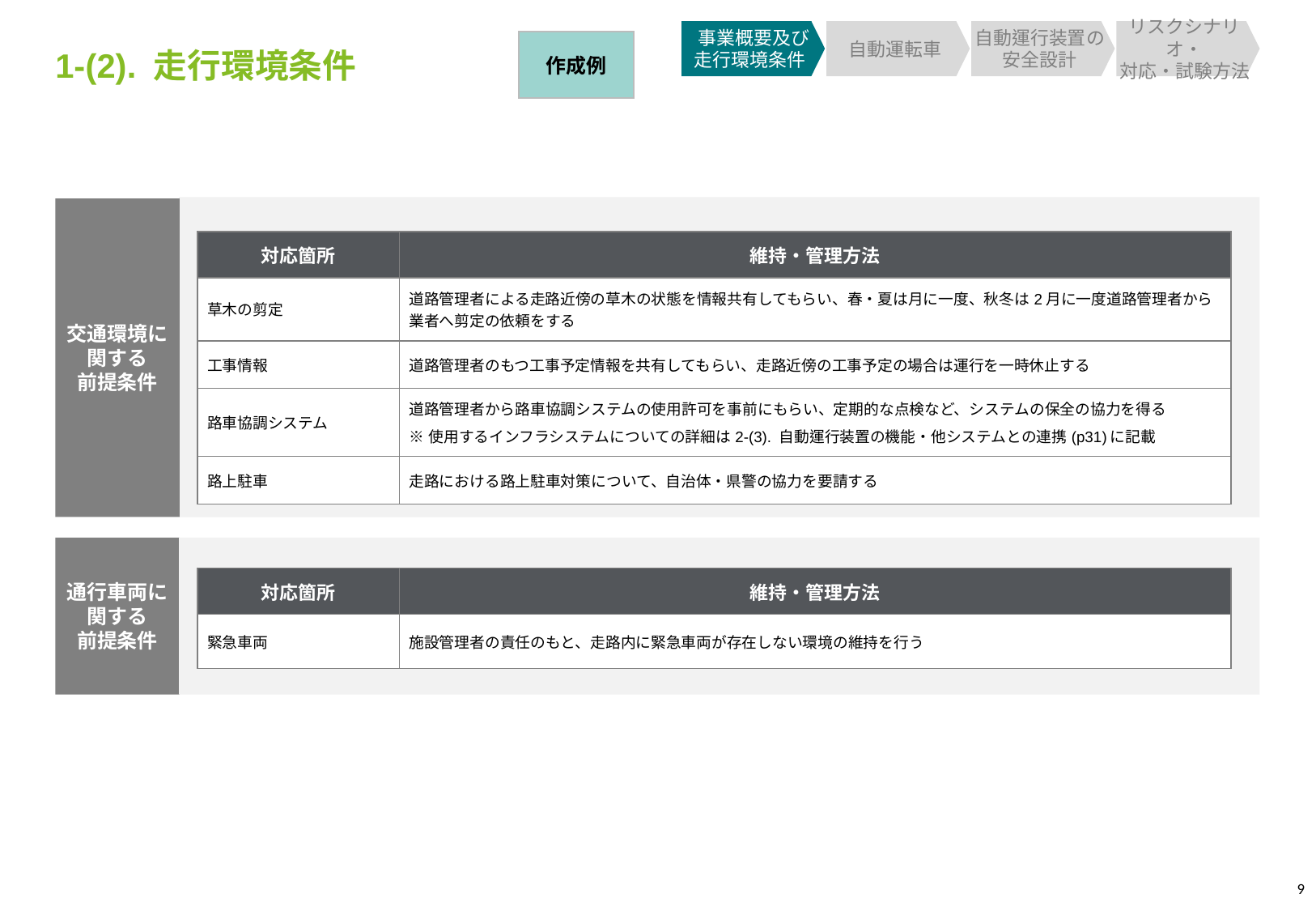

事業概要及び
走行環境条件
自動運転車
自動運行装置の安全設計
リスクシナリオ・
対応・試験方法
作成例
1-(2). 走行環境条件

交通環境に
関する
前提条件
| 対応箇所 | 維持・管理方法 |
| --- | --- |
| 草木の剪定 | 道路管理者による走路近傍の草木の状態を情報共有してもらい、春・夏は月に一度、秋冬は2月に一度道路管理者から業者へ剪定の依頼をする |
| 工事情報 | 道路管理者のもつ工事予定情報を共有してもらい、走路近傍の工事予定の場合は運行を一時休止する |
| 路車協調システム | 道路管理者から路車協調システムの使用許可を事前にもらい、定期的な点検など、システムの保全の協力を得る ※使用するインフラシステムについての詳細は2-(3). 自動運行装置の機能・他システムとの連携(p31)に記載 |
| 路上駐車 | 走路における路上駐車対策について、自治体・県警の協力を要請する |
通行車両に
関する
前提条件

| 対応箇所 | 維持・管理方法 |
| --- | --- |
| 緊急車両 | 施設管理者の責任のもと、走路内に緊急車両が存在しない環境の維持を行う |
9